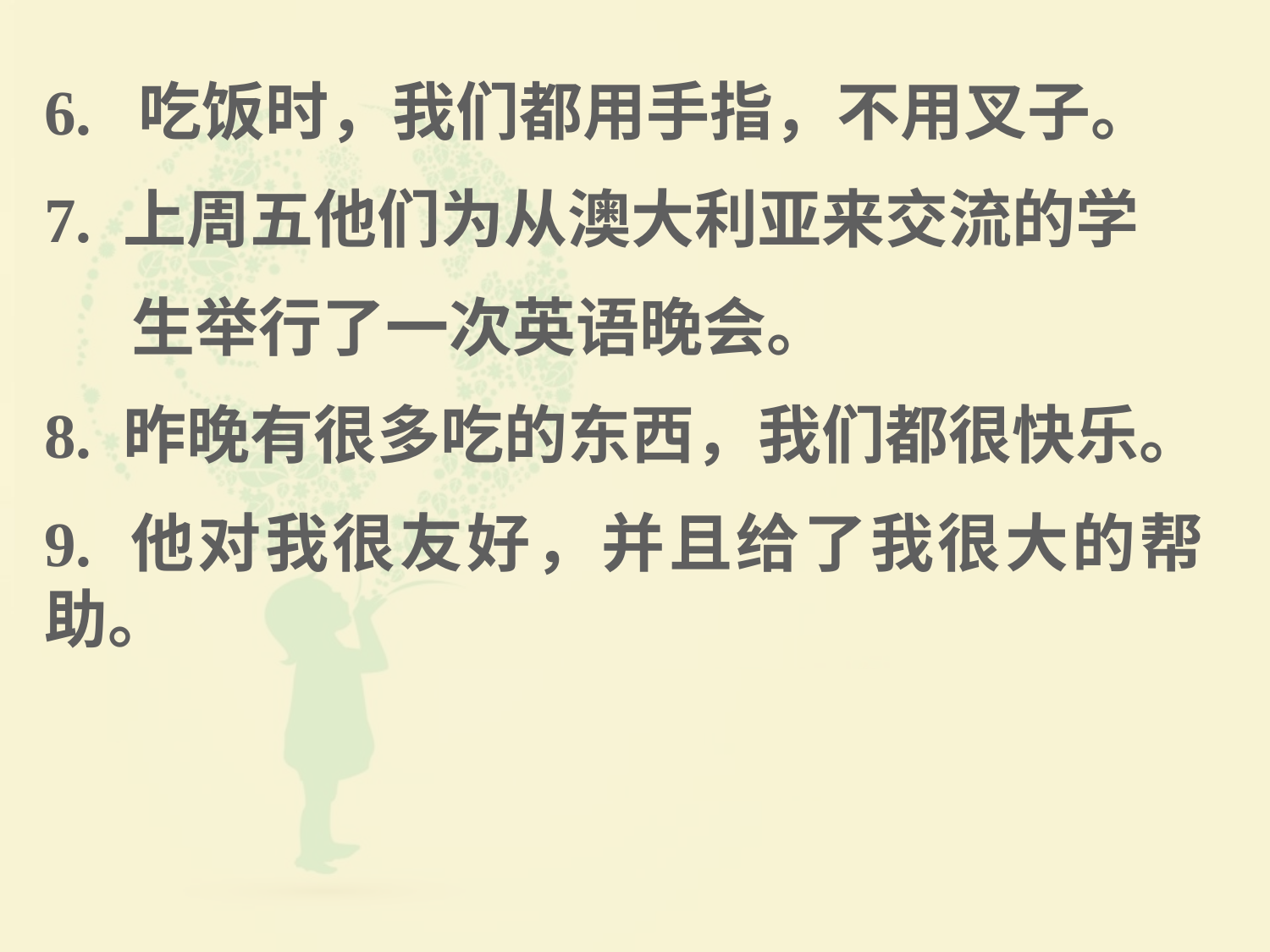

6.  吃饭时，我们都用手指，不用叉子。
7. 上周五他们为从澳大利亚来交流的学
     生举行了一次英语晚会。
8. 昨晚有很多吃的东西，我们都很快乐。
9. 他对我很友好，并且给了我很大的帮助。